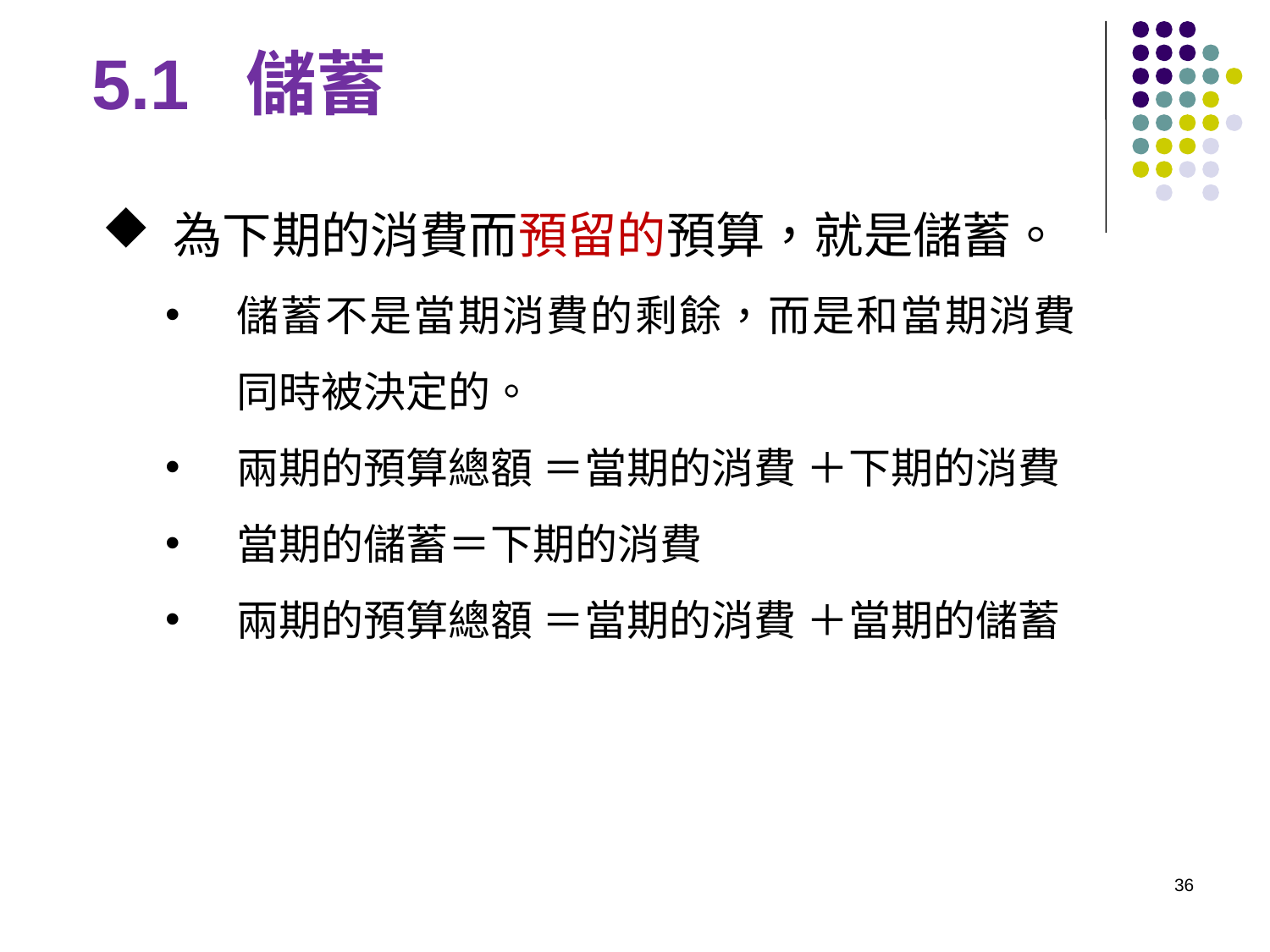

5.1  儲蓄

為下期的消費而預留的預算，就是儲蓄。
儲蓄不是當期消費的剩餘，而是和當期消費同時被決定的。
兩期的預算總額 ＝當期的消費 ＋下期的消費
當期的儲蓄＝下期的消費
兩期的預算總額 ＝當期的消費 ＋當期的儲蓄
36